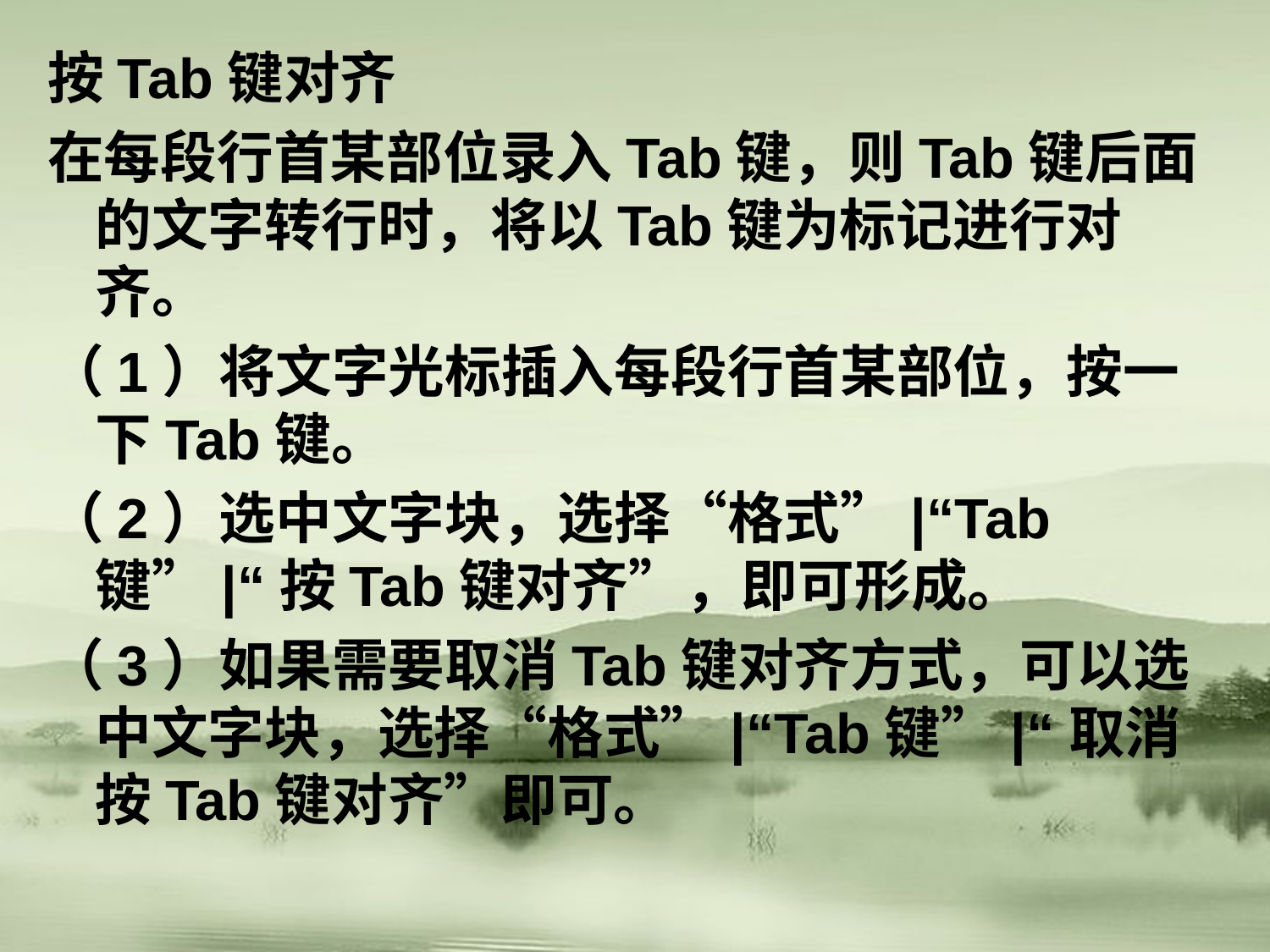

按Tab键对齐
在每段行首某部位录入Tab键，则Tab键后面的文字转行时，将以Tab键为标记进行对齐。
（1）将文字光标插入每段行首某部位，按一下Tab键。
（2）选中文字块，选择“格式”|“Tab键”|“按Tab键对齐”，即可形成。
（3）如果需要取消Tab键对齐方式，可以选中文字块，选择“格式”|“Tab键”|“取消按Tab键对齐”即可。